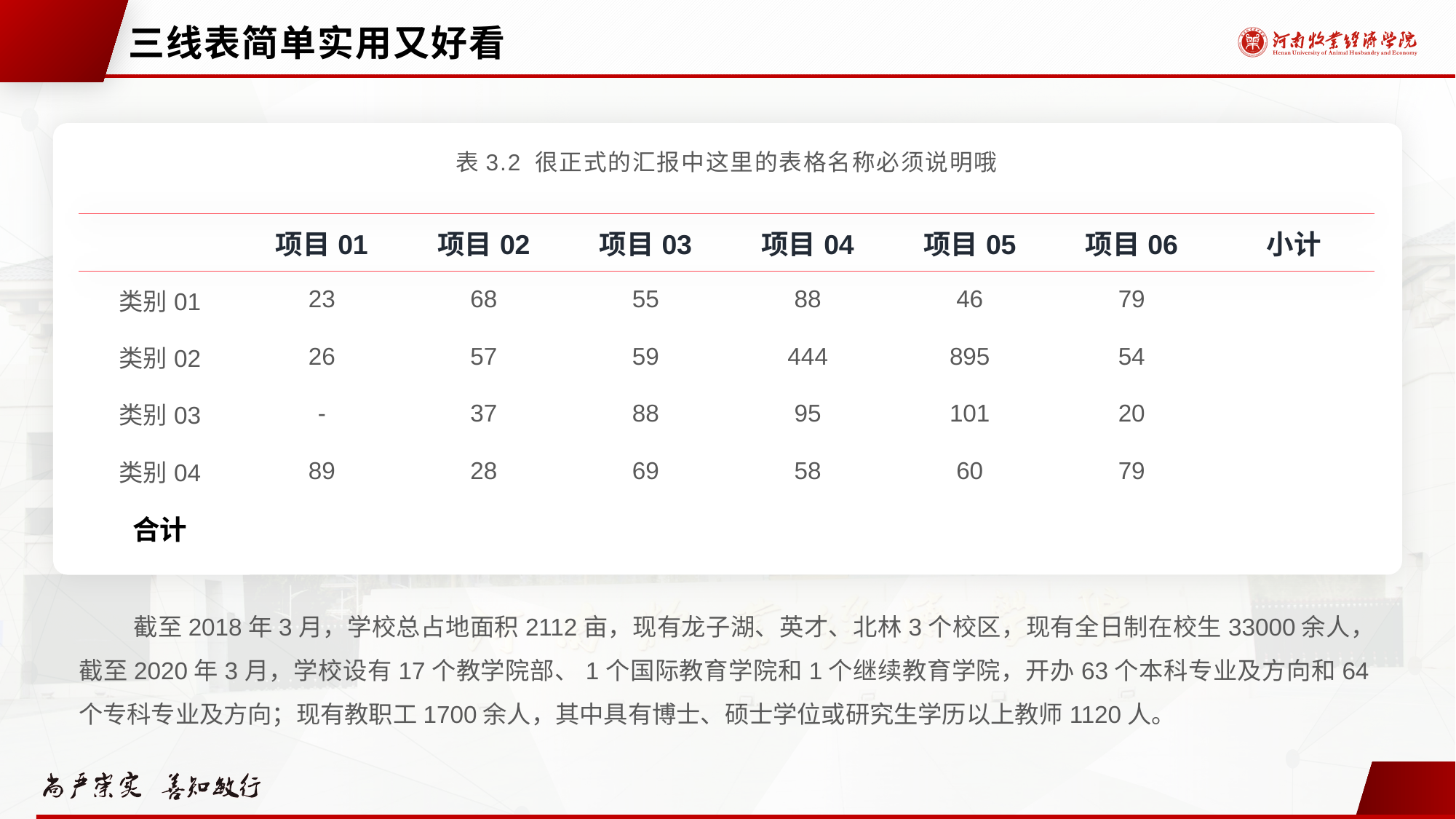

# 三线表简单实用又好看

表3.2 很正式的汇报中这里的表格名称必须说明哦
|  | 项目01 | 项目02 | 项目03 | 项目04 | 项目05 | 项目06 | 小计 |
| --- | --- | --- | --- | --- | --- | --- | --- |
| 类别01 | 23 | 68 | 55 | 88 | 46 | 79 |  |
| 类别02 | 26 | 57 | 59 | 444 | 895 | 54 |  |
| 类别03 | - | 37 | 88 | 95 | 101 | 20 |  |
| 类别04 | 89 | 28 | 69 | 58 | 60 | 79 |  |
| 合计 |  |  |  |  |  |  |  |
截至2018年3月，学校总占地面积2112亩，现有龙子湖、英才、北林3个校区，现有全日制在校生33000余人，截至2020年3月，学校设有17个教学院部、1个国际教育学院和1个继续教育学院，开办63个本科专业及方向和64个专科专业及方向；现有教职工1700余人，其中具有博士、硕士学位或研究生学历以上教师1120人。
25